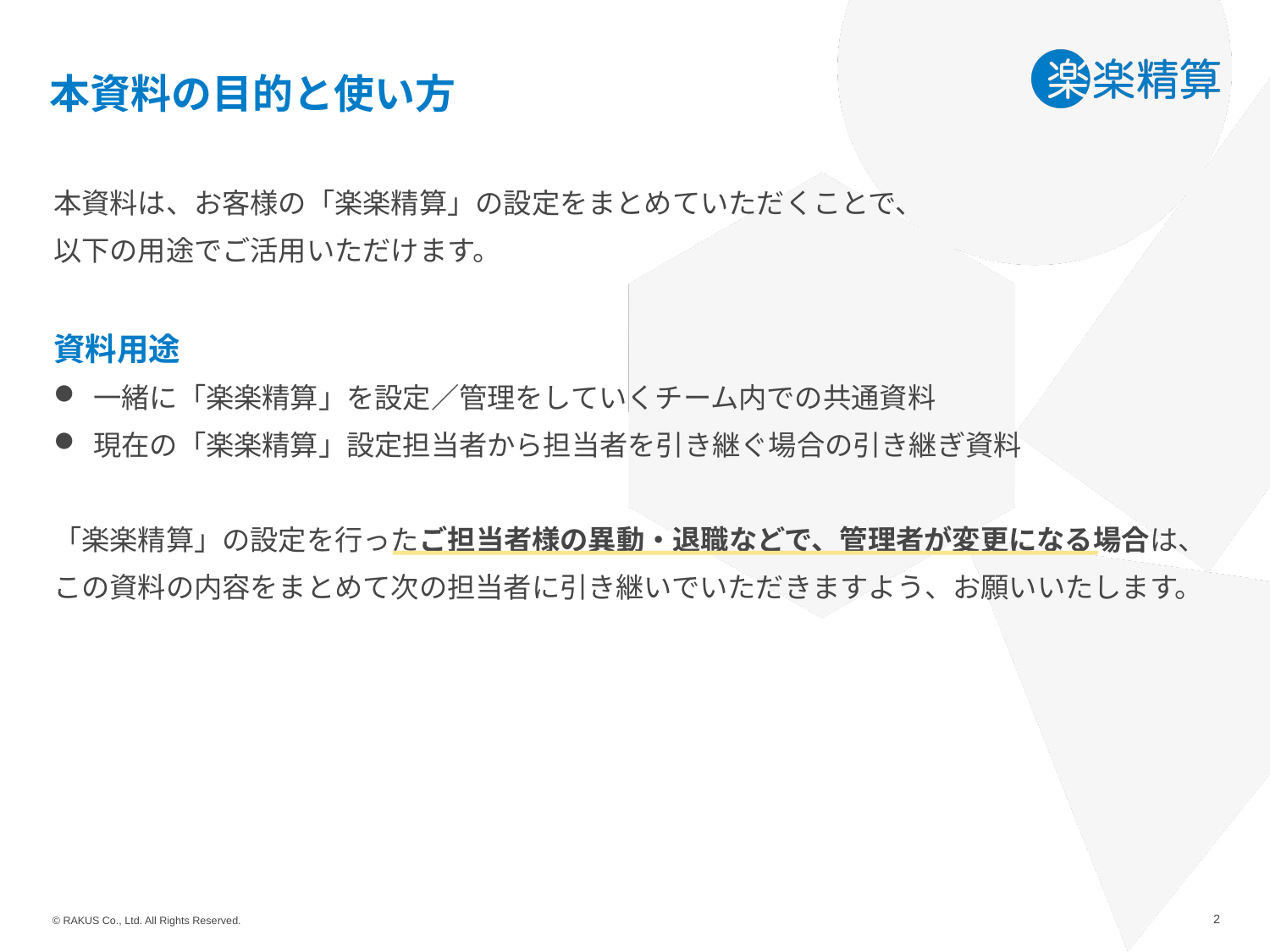

# 本資料の目的と使い方
本資料は、お客様の「楽楽精算」の設定をまとめていただくことで、
以下の用途でご活用いただけます。

資料用途
一緒に「楽楽精算」を設定／管理をしていくチーム内での共通資料
現在の「楽楽精算」設定担当者から担当者を引き継ぐ場合の引き継ぎ資料

「楽楽精算」の設定を行ったご担当者様の異動・退職などで、管理者が変更になる場合は、
この資料の内容をまとめて次の担当者に引き継いでいただきますよう、お願いいたします。

2